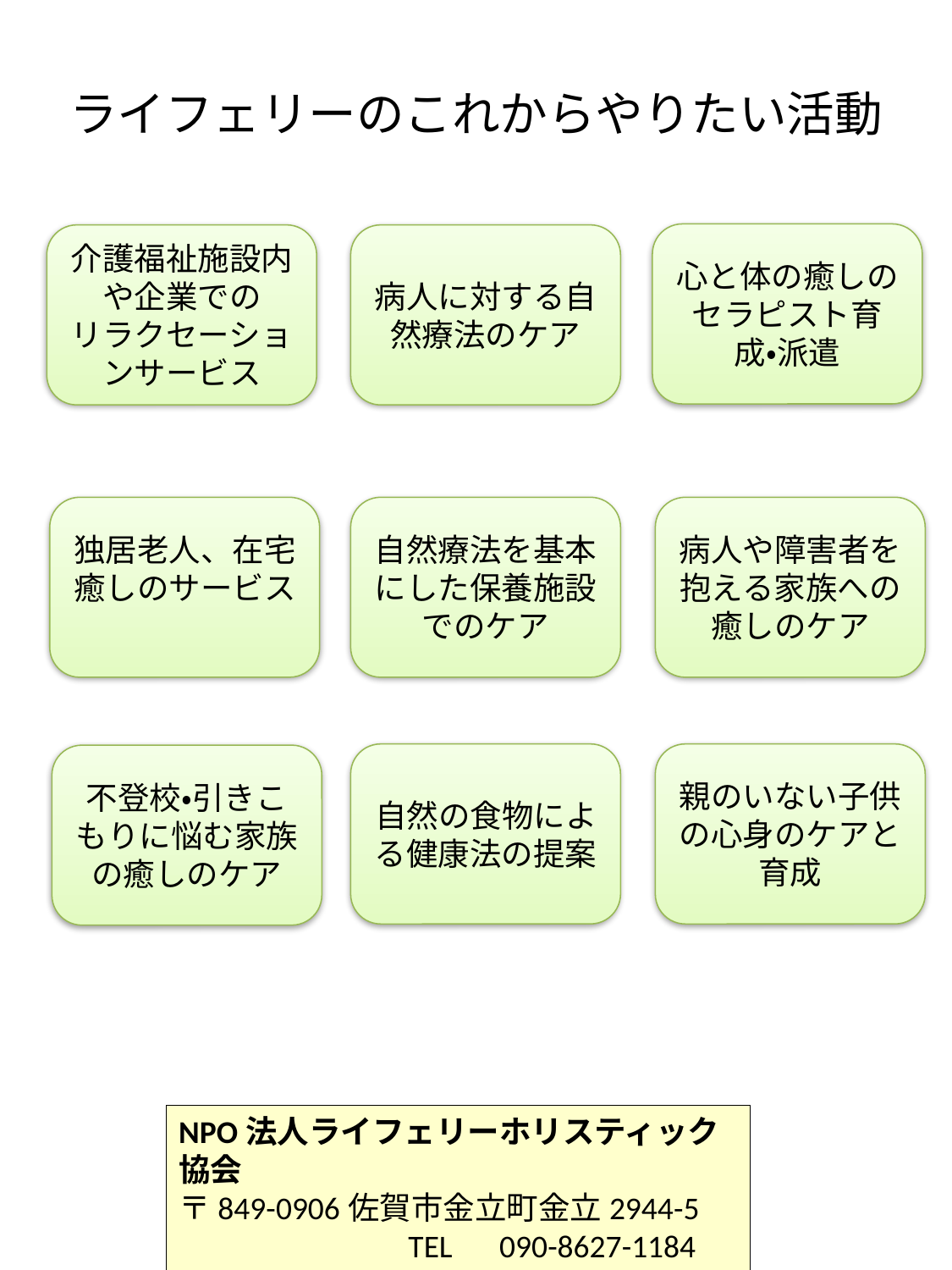

# ライフェリーのこれからやりたい活動
心と体の癒しのセラピスト育成・派遣
介護福祉施設内や企業での
リラクセーションサービス
病人に対する自然療法のケア
独居老人、在宅癒しのサービス

自然療法を基本にした保養施設でのケア
病人や障害者を抱える家族への癒しのケア
自然の食物による健康法の提案
親のいない子供の心身のケアと育成
不登校・引きこもりに悩む家族の癒しのケア
NPO法人ライフェリーホリスティック協会
〒849-0906佐賀市金立町金立2944-5
　　　　　　　TEL　090-8627-1184